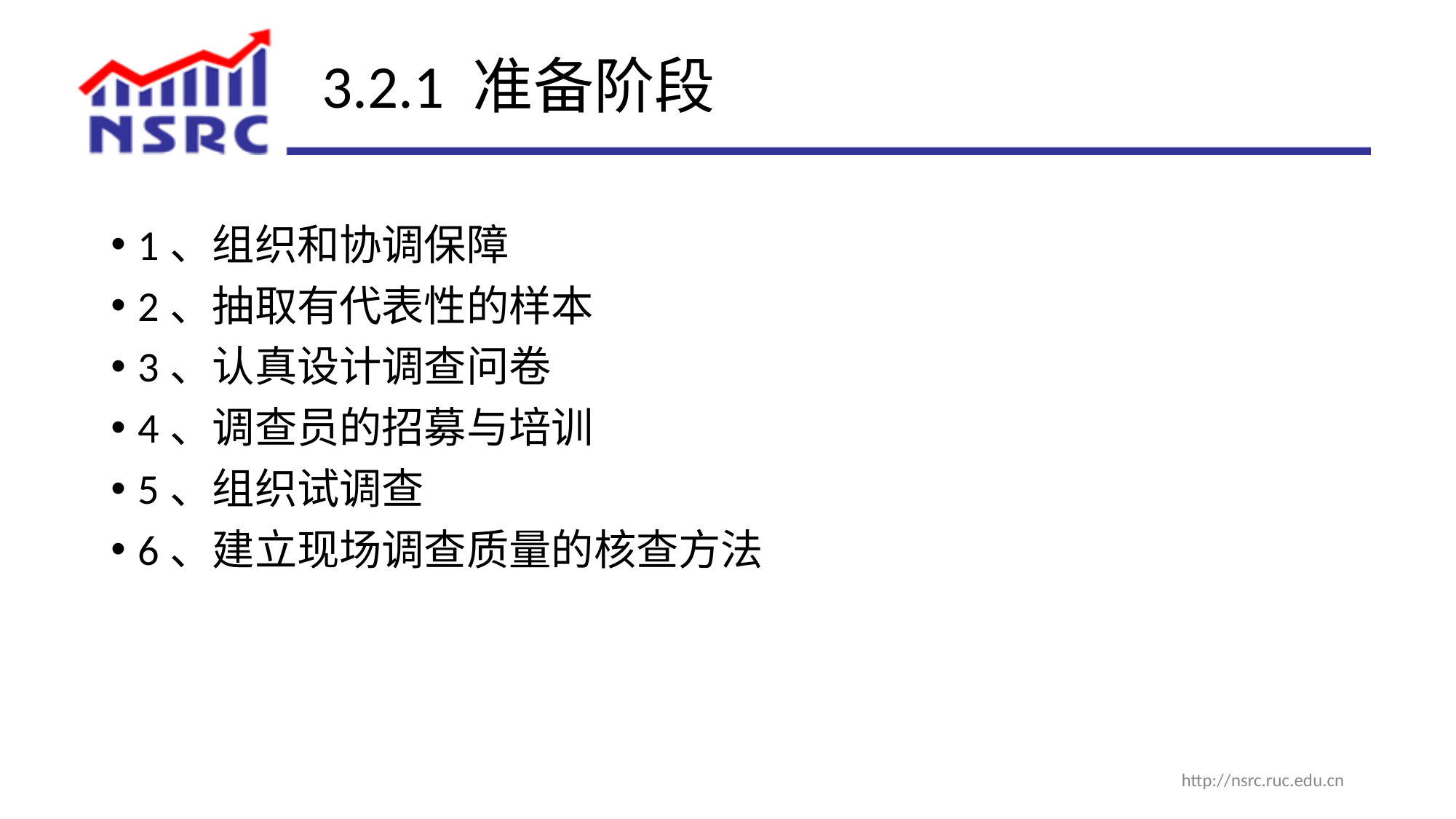

# 3.2.1 准备阶段
1、组织和协调保障
2、抽取有代表性的样本
3、认真设计调查问卷
4、调查员的招募与培训
5、组织试调查
6、建立现场调查质量的核查方法